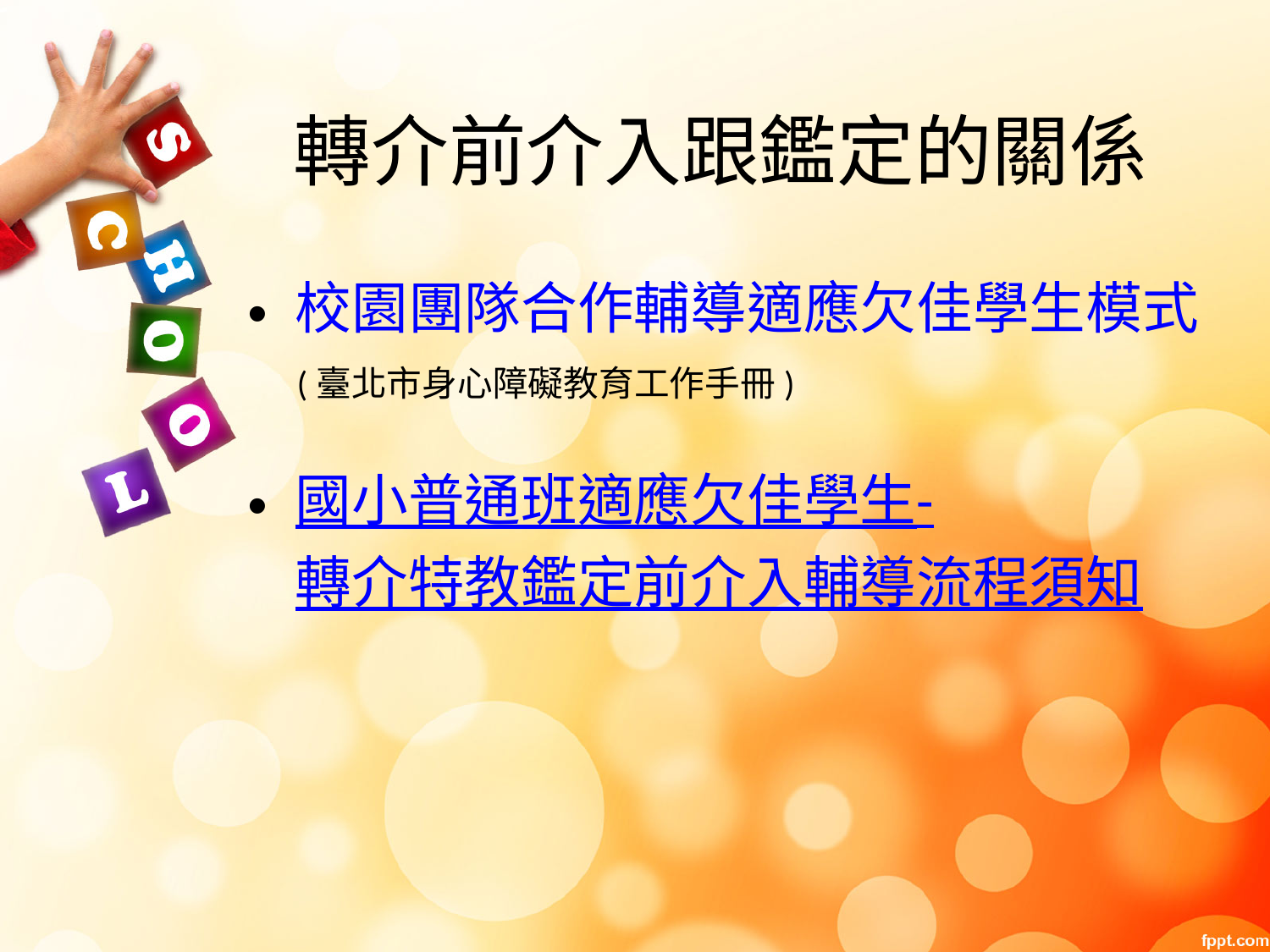

# 轉介前介入跟鑑定的關係

校園團隊合作輔導適應欠佳學生模式
(臺北市身心障礙教育工作手冊)

國小普通班適應欠佳學生-轉介特教鑑定前介入輔導流程須知